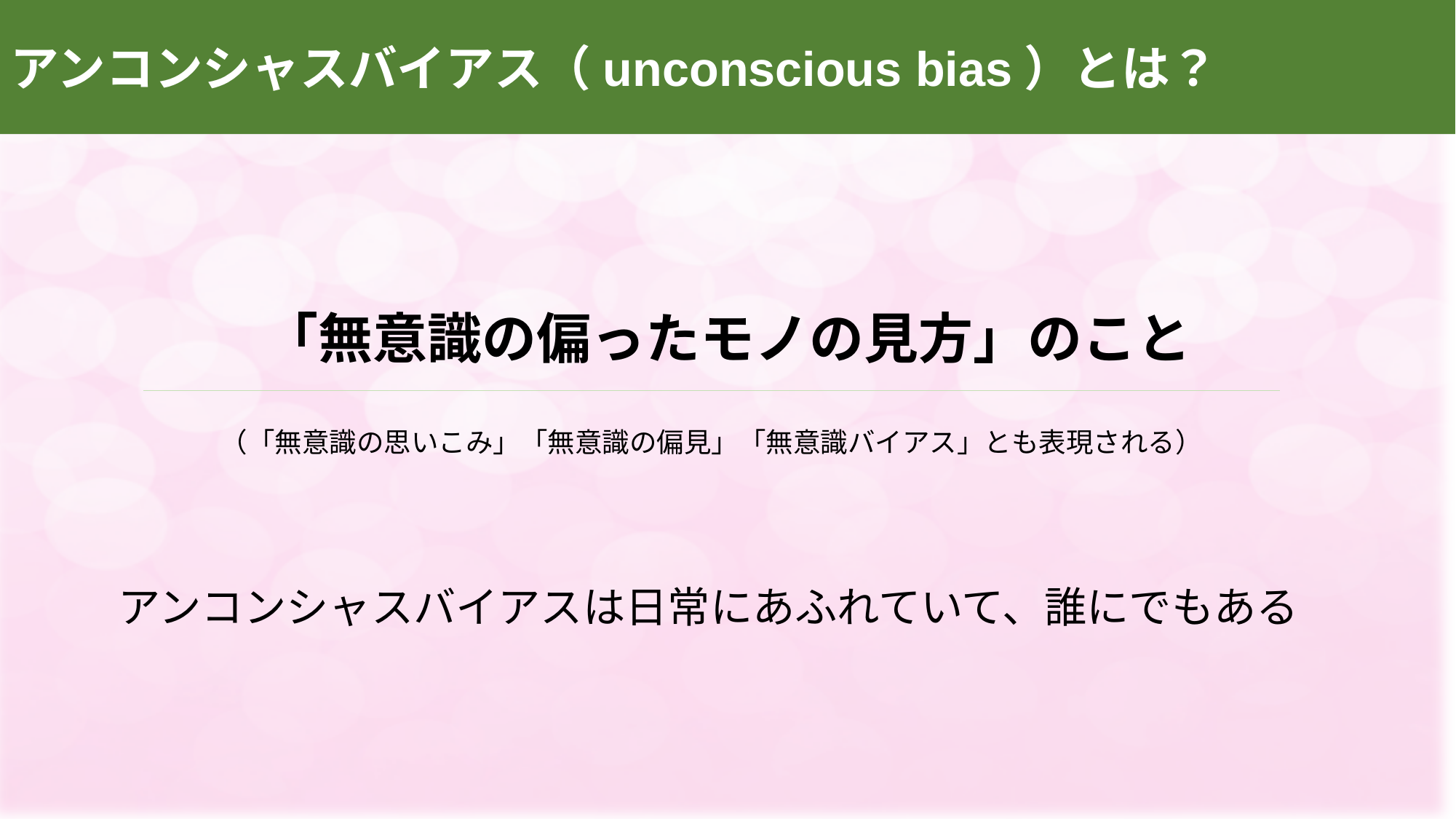

アンコンシャスバイアス（unconscious bias）とは？
「無意識の偏ったモノの見方」のこと
（「無意識の思いこみ」「無意識の偏見」「無意識バイアス」とも表現される）
アンコンシャスバイアスは日常にあふれていて、誰にでもある